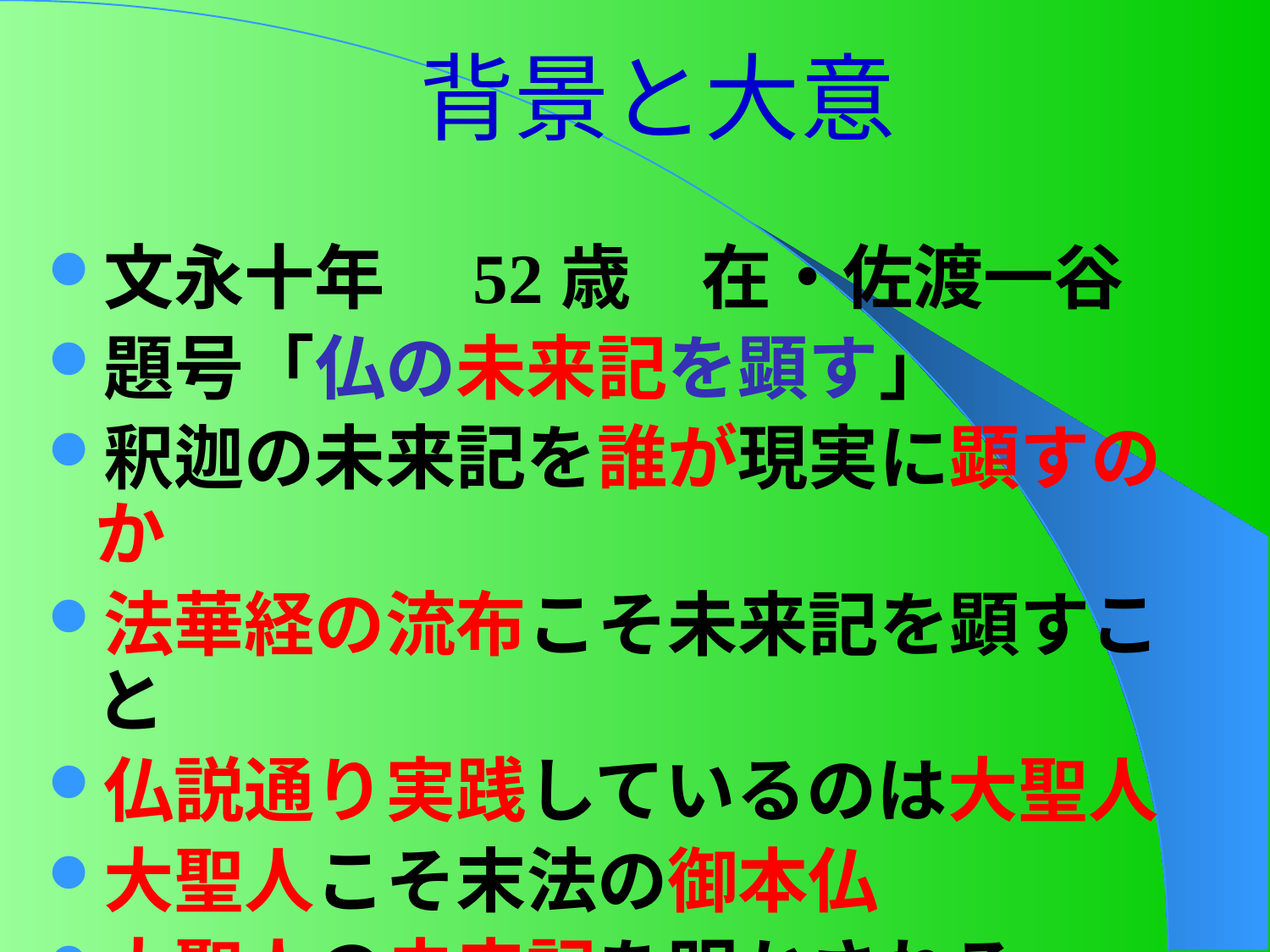

# 背景と大意
文永十年　52歳　在・佐渡一谷
題号「仏の未来記を顕す」
釈迦の未来記を誰が現実に顕すのか
法華経の流布こそ未来記を顕すこと
仏説通り実践しているのは大聖人
大聖人こそ末法の御本仏
大聖人の未来記を明かされる